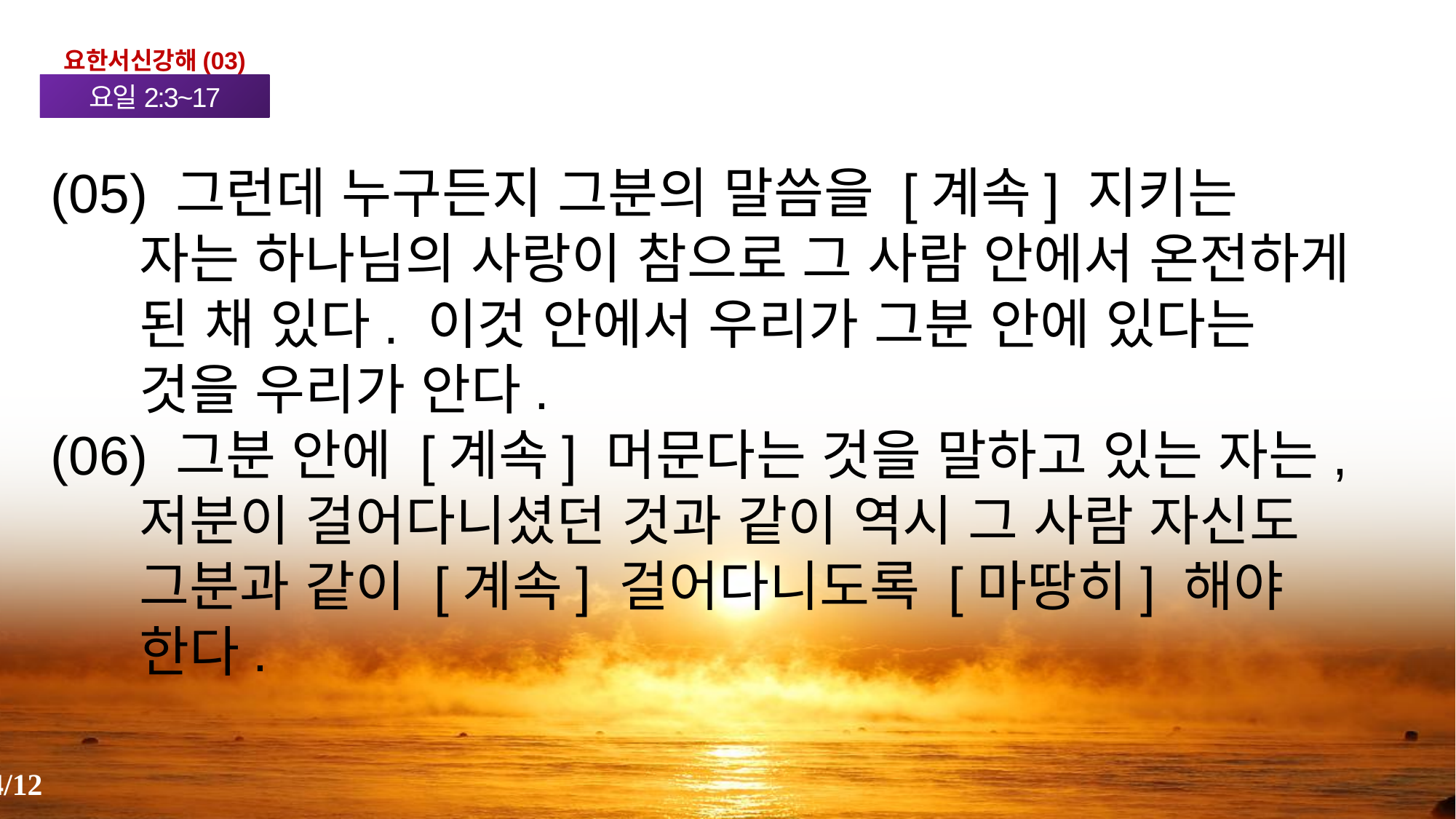

요한서신강해(03)
요일2:3~17

(05) 그런데 누구든지 그분의 말씀을 [계속] 지키는 자는 하나님의 사랑이 참으로 그 사람 안에서 온전하게 된 채 있다. 이것 안에서 우리가 그분 안에 있다는 것을 우리가 안다.
(06) 그분 안에 [계속] 머문다는 것을 말하고 있는 자는, 저분이 걸어다니셨던 것과 같이 역시 그 사람 자신도 그분과 같이 [계속] 걸어다니도록 [마땅히] 해야 한다.